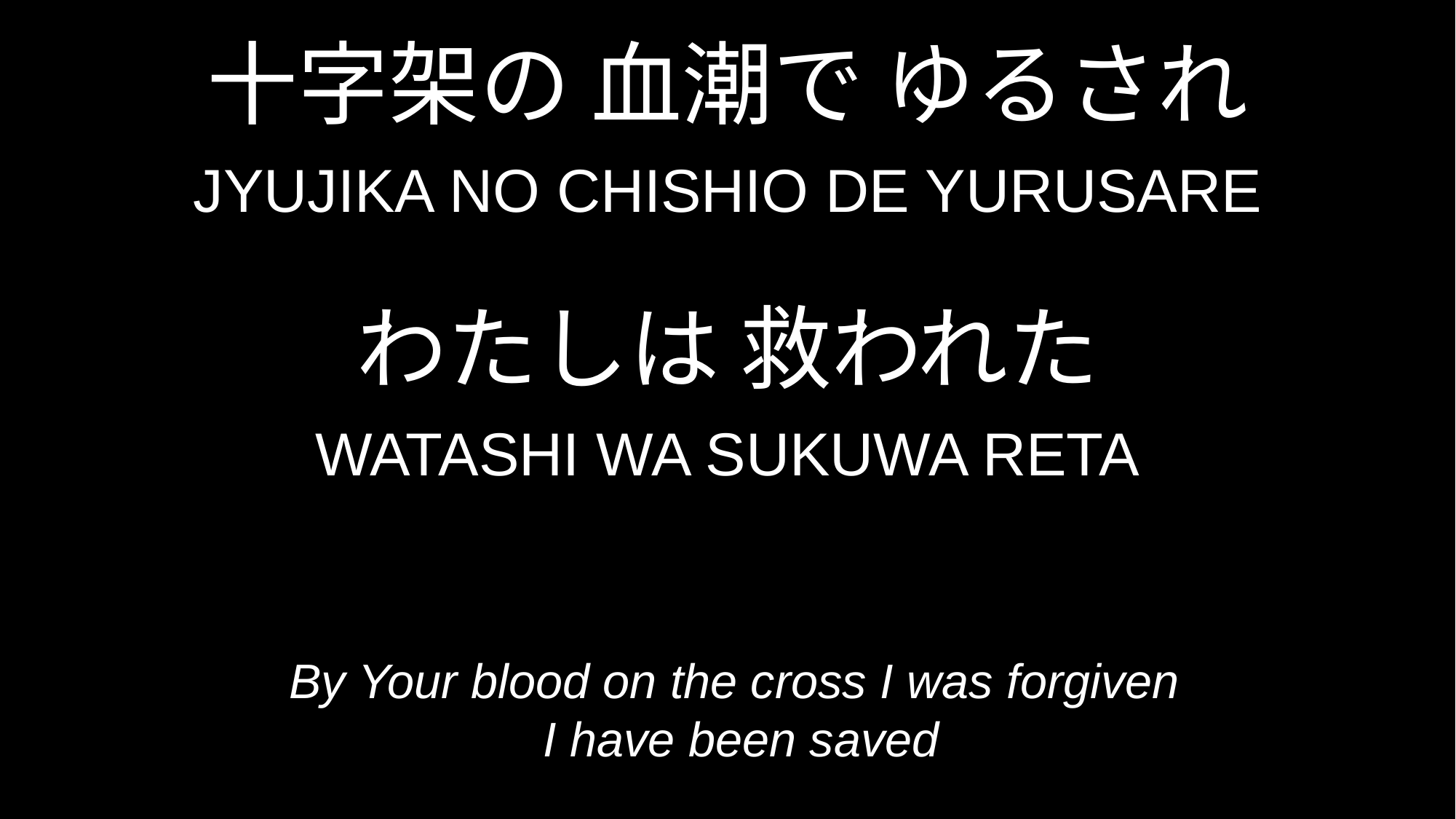

十字架の 血潮で ゆるされ
JYUJIKA NO CHISHIO DE YURUSARE

わたしは 救われた
WATASHI WA SUKUWA RETA
By Your blood on the cross I was forgiven
I have been saved